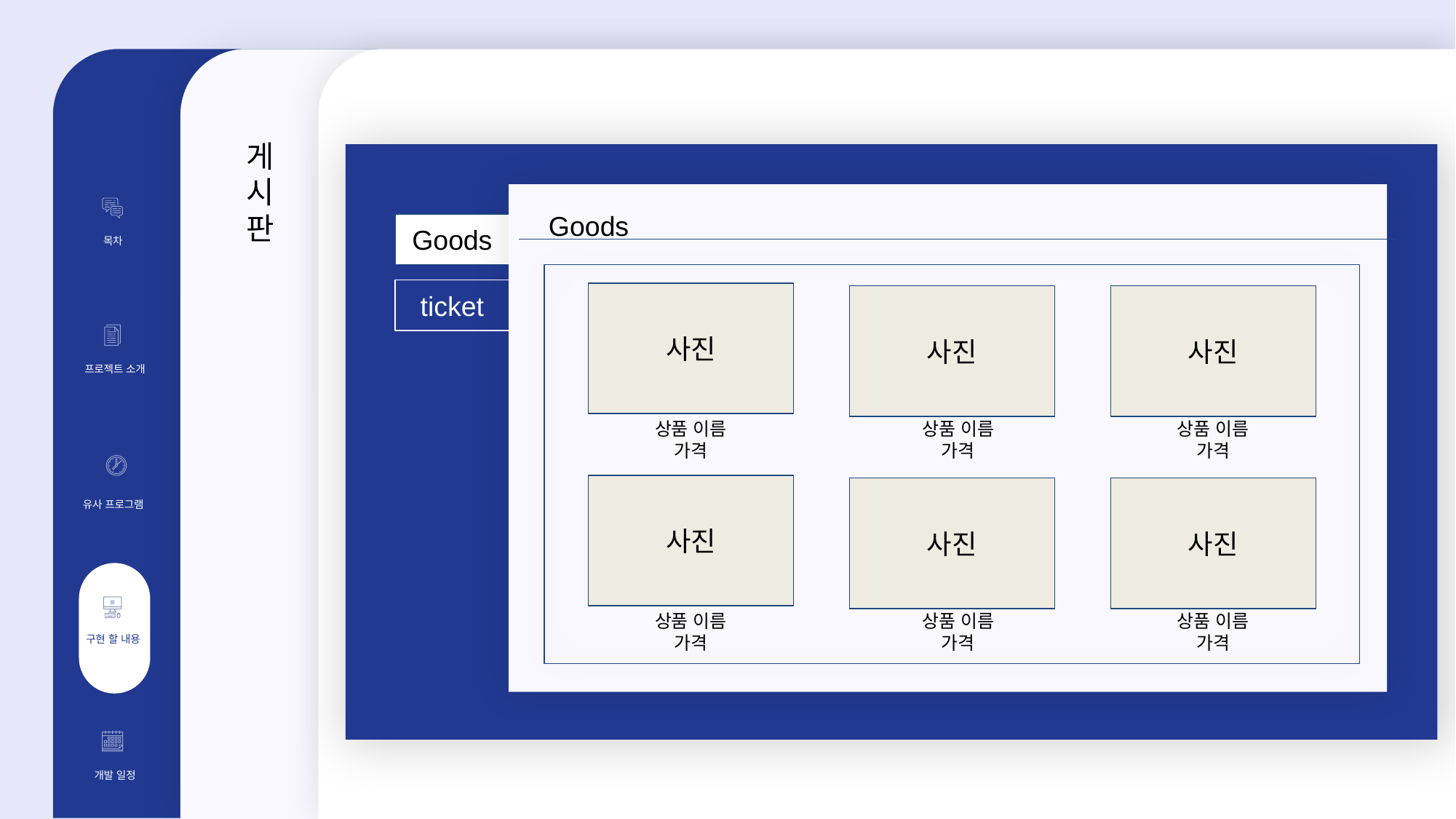

### Chart

| Category |
|---|
게시판

Goods
Goods
목차

ticket
사진
사진
사진

프로젝트 소개
프로젝트
소개
상품 이름
가격
상품 이름
가격
상품 이름
가격

사진
사진
사진
유사 프로그램

상품 이름
가격
상품 이름
가격
상품 이름
가격
구현 할 내용

개발 일정